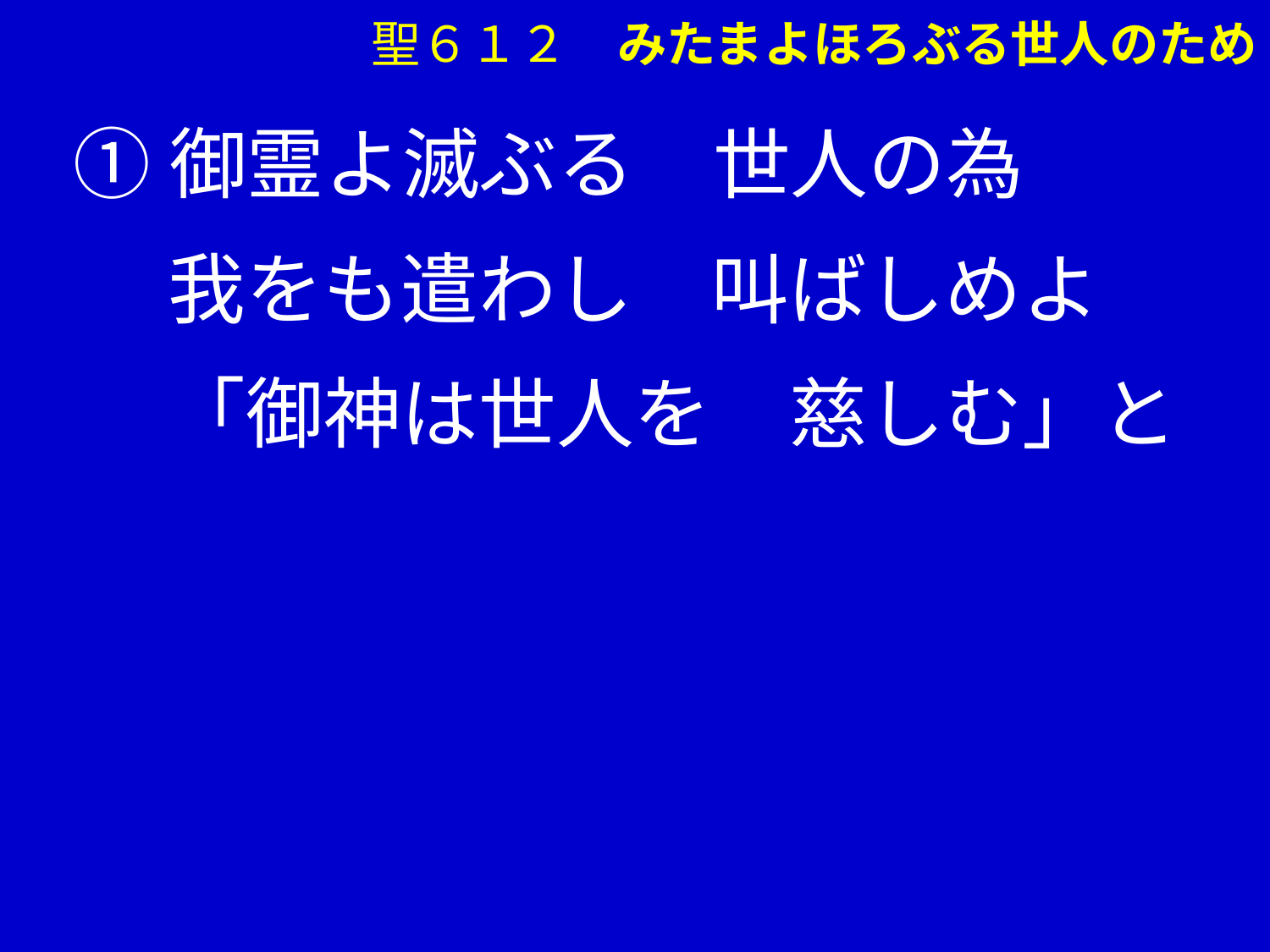

①御霊よ滅ぶる　世人の為
　  我をも遣わし　叫ばしめよ
　  「御神は世人を　慈しむ」と

聖６１２　みたまよほろぶる世人のため